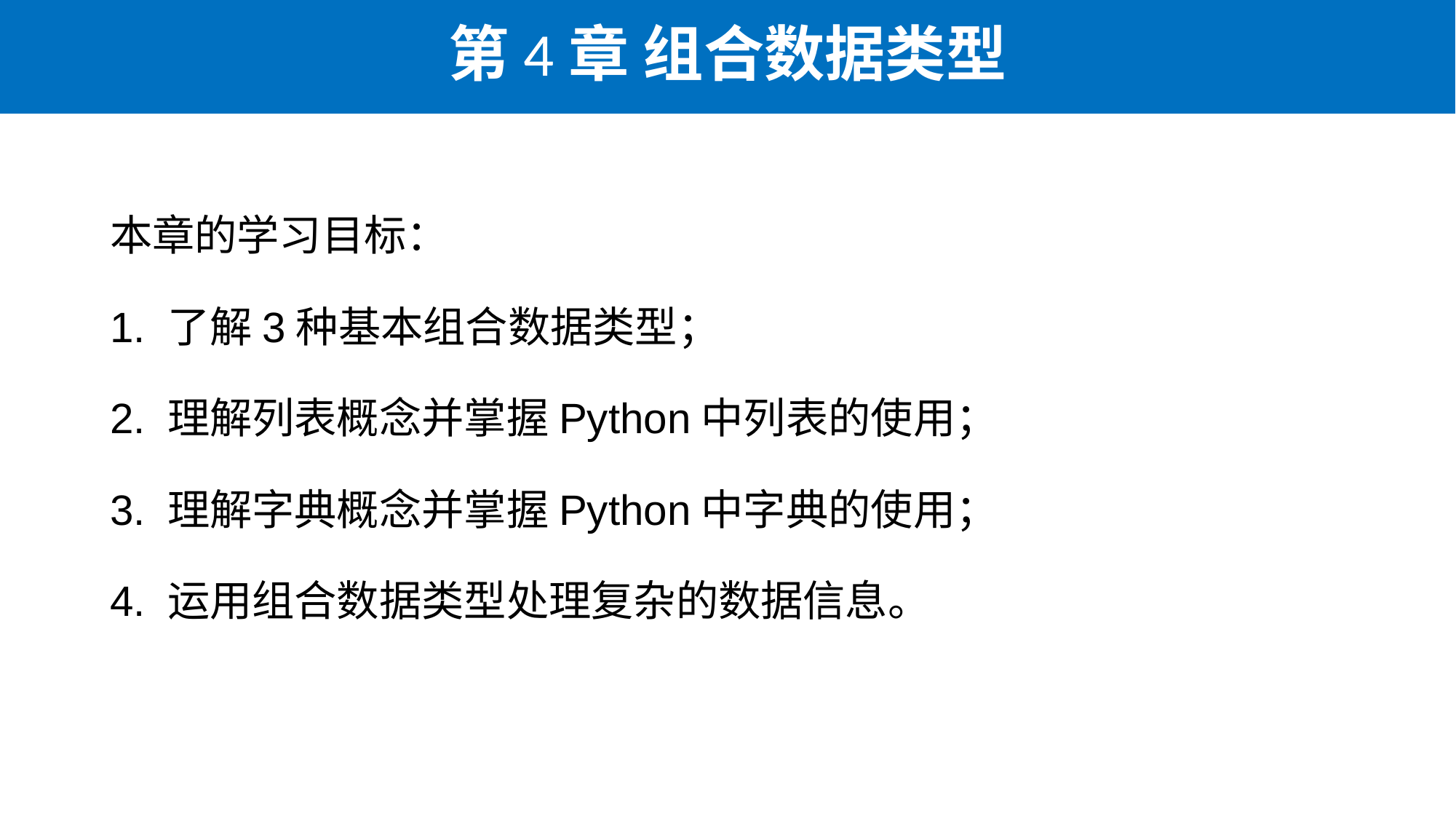

# 第4章 组合数据类型
本章的学习目标：
1. 了解3种基本组合数据类型；
2. 理解列表概念并掌握Python中列表的使用；
3. 理解字典概念并掌握Python中字典的使用；
4. 运用组合数据类型处理复杂的数据信息。